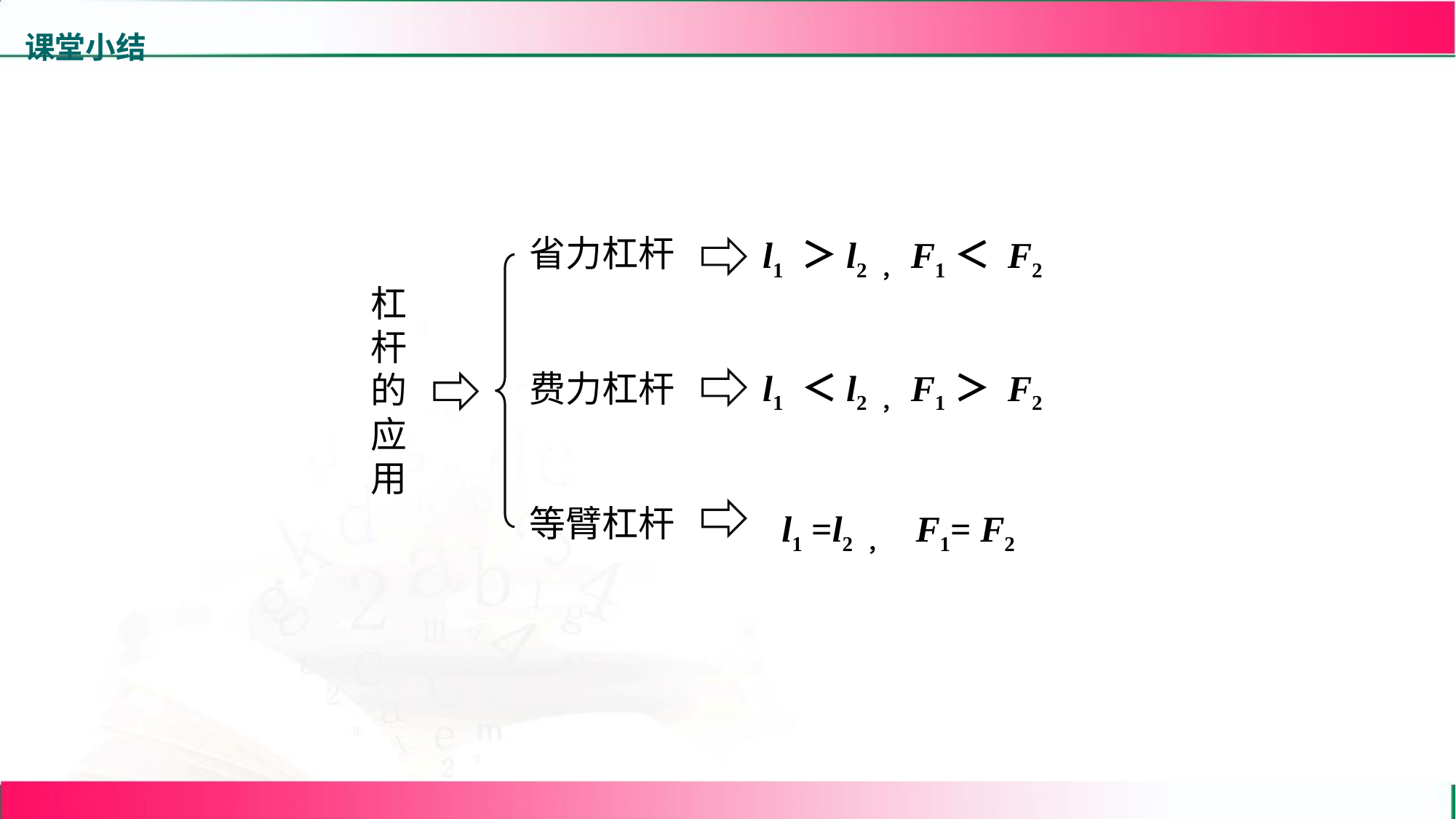

课堂小结
省力杠杆
l1 ＞l2 ，F1＜ F2

杠杆的应用
l1 ＜l2 ，F1＞ F2
费力杠杆

等臂杠杆
l1 =l2 ，    F1= F2